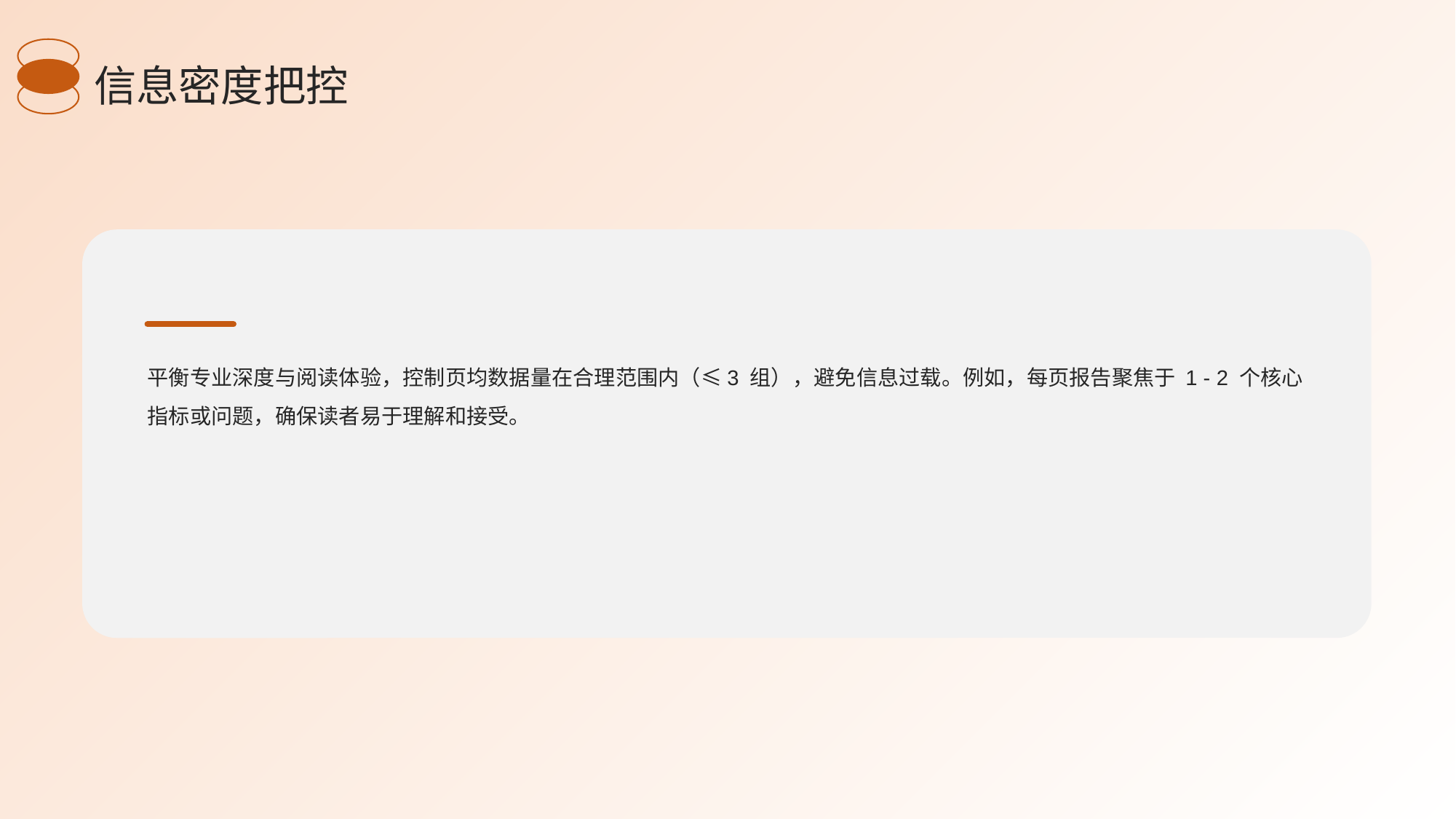

信息密度把控

平衡专业深度与阅读体验，控制页均数据量在合理范围内（≤3 组），避免信息过载。例如，每页报告聚焦于 1 - 2 个核心指标或问题，确保读者易于理解和接受。